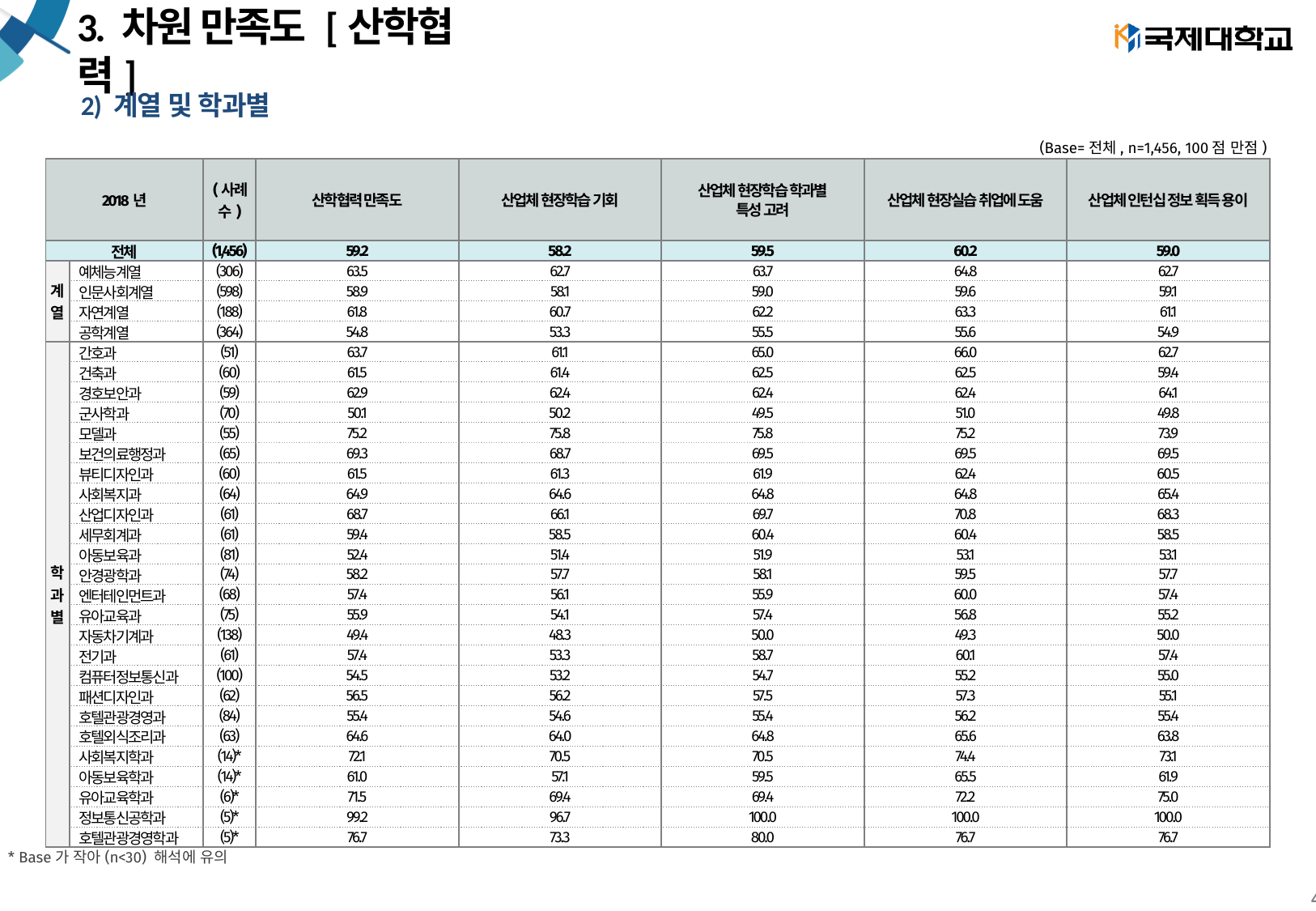

# 3. 차원 만족도 [산학협력]
2) 계열 및 학과별
(Base=전체, n=1,456, 100점 만점)
| 2018년 |  | (사례수) | 산학협력 만족도 | 산업체 현장학습 기회 | 산업체 현장학습 학과별 특성 고려 | 산업체 현장실습 취업에 도움 | 산업체 인턴십 정보 획득 용이 |
| --- | --- | --- | --- | --- | --- | --- | --- |
| 전체 |  | (1,456) | 59.2 | 58.2 | 59.5 | 60.2 | 59.0 |
| 계 열 | 예체능계열 | (306) | 63.5 | 62.7 | 63.7 | 64.8 | 62.7 |
|  | 인문사회계열 | (598) | 58.9 | 58.1 | 59.0 | 59.6 | 59.1 |
|  | 자연계열 | (188) | 61.8 | 60.7 | 62.2 | 63.3 | 61.1 |
|  | 공학계열 | (364) | 54.8 | 53.3 | 55.5 | 55.6 | 54.9 |
| 학 과 별 | 간호과 | (51) | 63.7 | 61.1 | 65.0 | 66.0 | 62.7 |
|  | 건축과 | (60) | 61.5 | 61.4 | 62.5 | 62.5 | 59.4 |
|  | 경호보안과 | (59) | 62.9 | 62.4 | 62.4 | 62.4 | 64.1 |
|  | 군사학과 | (70) | 50.1 | 50.2 | 49.5 | 51.0 | 49.8 |
|  | 모델과 | (55) | 75.2 | 75.8 | 75.8 | 75.2 | 73.9 |
|  | 보건의료행정과 | (65) | 69.3 | 68.7 | 69.5 | 69.5 | 69.5 |
|  | 뷰티디자인과 | (60) | 61.5 | 61.3 | 61.9 | 62.4 | 60.5 |
|  | 사회복지과 | (64) | 64.9 | 64.6 | 64.8 | 64.8 | 65.4 |
|  | 산업디자인과 | (61) | 68.7 | 66.1 | 69.7 | 70.8 | 68.3 |
|  | 세무회계과 | (61) | 59.4 | 58.5 | 60.4 | 60.4 | 58.5 |
|  | 아동보육과 | (81) | 52.4 | 51.4 | 51.9 | 53.1 | 53.1 |
|  | 안경광학과 | (74) | 58.2 | 57.7 | 58.1 | 59.5 | 57.7 |
|  | 엔터테인먼트과 | (68) | 57.4 | 56.1 | 55.9 | 60.0 | 57.4 |
|  | 유아교육과 | (75) | 55.9 | 54.1 | 57.4 | 56.8 | 55.2 |
|  | 자동차기계과 | (138) | 49.4 | 48.3 | 50.0 | 49.3 | 50.0 |
|  | 전기과 | (61) | 57.4 | 53.3 | 58.7 | 60.1 | 57.4 |
|  | 컴퓨터정보통신과 | (100) | 54.5 | 53.2 | 54.7 | 55.2 | 55.0 |
|  | 패션디자인과 | (62) | 56.5 | 56.2 | 57.5 | 57.3 | 55.1 |
|  | 호텔관광경영과 | (84) | 55.4 | 54.6 | 55.4 | 56.2 | 55.4 |
|  | 호텔외식조리과 | (63) | 64.6 | 64.0 | 64.8 | 65.6 | 63.8 |
|  | 사회복지학과 | (14)\* | 72.1 | 70.5 | 70.5 | 74.4 | 73.1 |
|  | 아동보육학과 | (14)\* | 61.0 | 57.1 | 59.5 | 65.5 | 61.9 |
|  | 유아교육학과 | (6)\* | 71.5 | 69.4 | 69.4 | 72.2 | 75.0 |
|  | 정보통신공학과 | (5)\* | 99.2 | 96.7 | 100.0 | 100.0 | 100.0 |
|  | 호텔관광경영학과 | (5)\* | 76.7 | 73.3 | 80.0 | 76.7 | 76.7 |
* Base가 작아(n<30) 해석에 유의